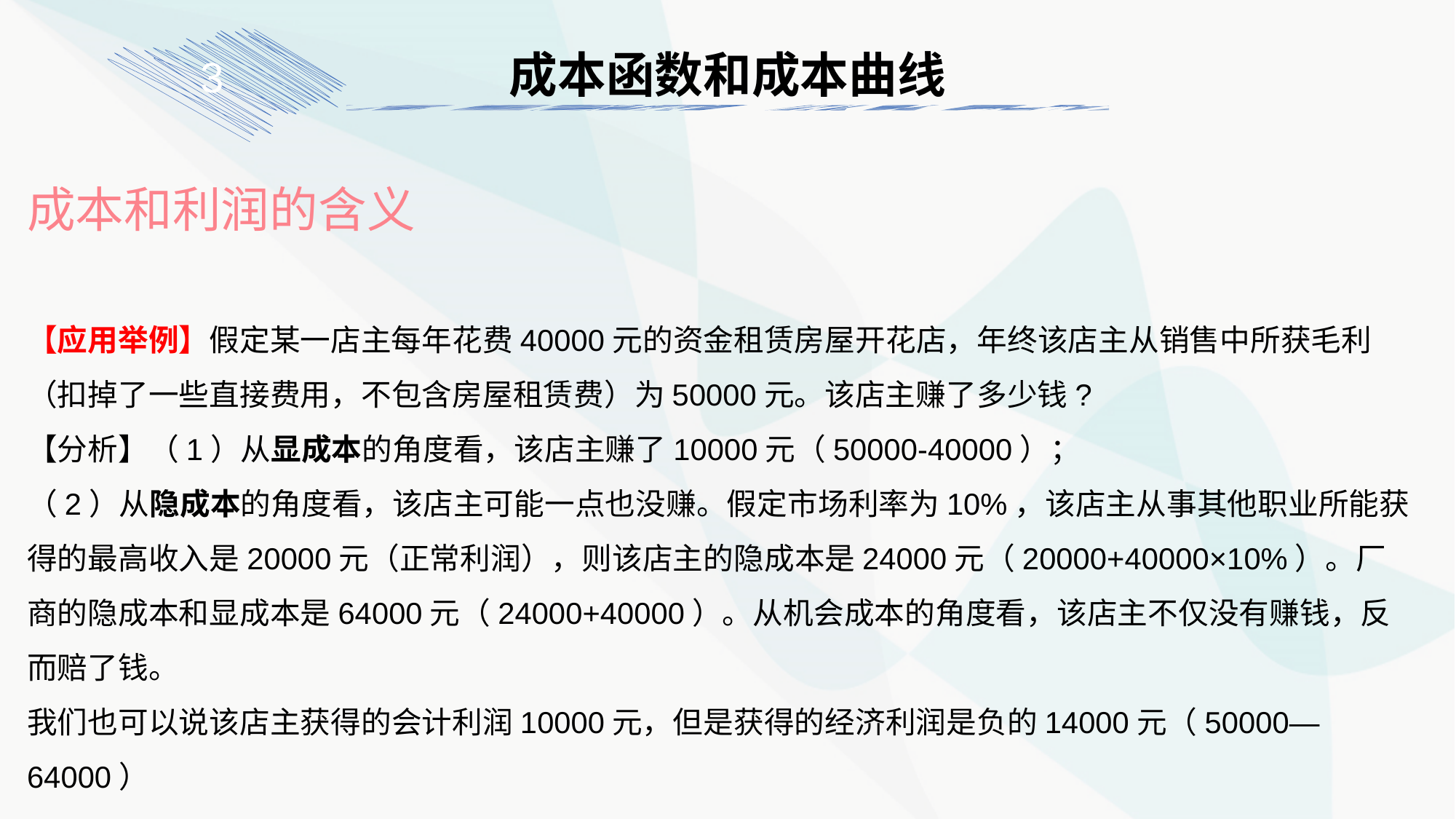

成本函数和成本曲线
3
成本和利润的含义

【应用举例】假定某一店主每年花费40000元的资金租赁房屋开花店，年终该店主从销售中所获毛利（扣掉了一些直接费用，不包含房屋租赁费）为50000元。该店主赚了多少钱?
【分析】（1）从显成本的角度看，该店主赚了10000元（50000-40000）；
（2）从隐成本的角度看，该店主可能一点也没赚。假定市场利率为10%，该店主从事其他职业所能获得的最高收入是20000元（正常利润），则该店主的隐成本是24000元（20000+40000×10%）。厂商的隐成本和显成本是64000元（24000+40000）。从机会成本的角度看，该店主不仅没有赚钱，反而赔了钱。
我们也可以说该店主获得的会计利润10000元，但是获得的经济利润是负的14000元（50000—64000）